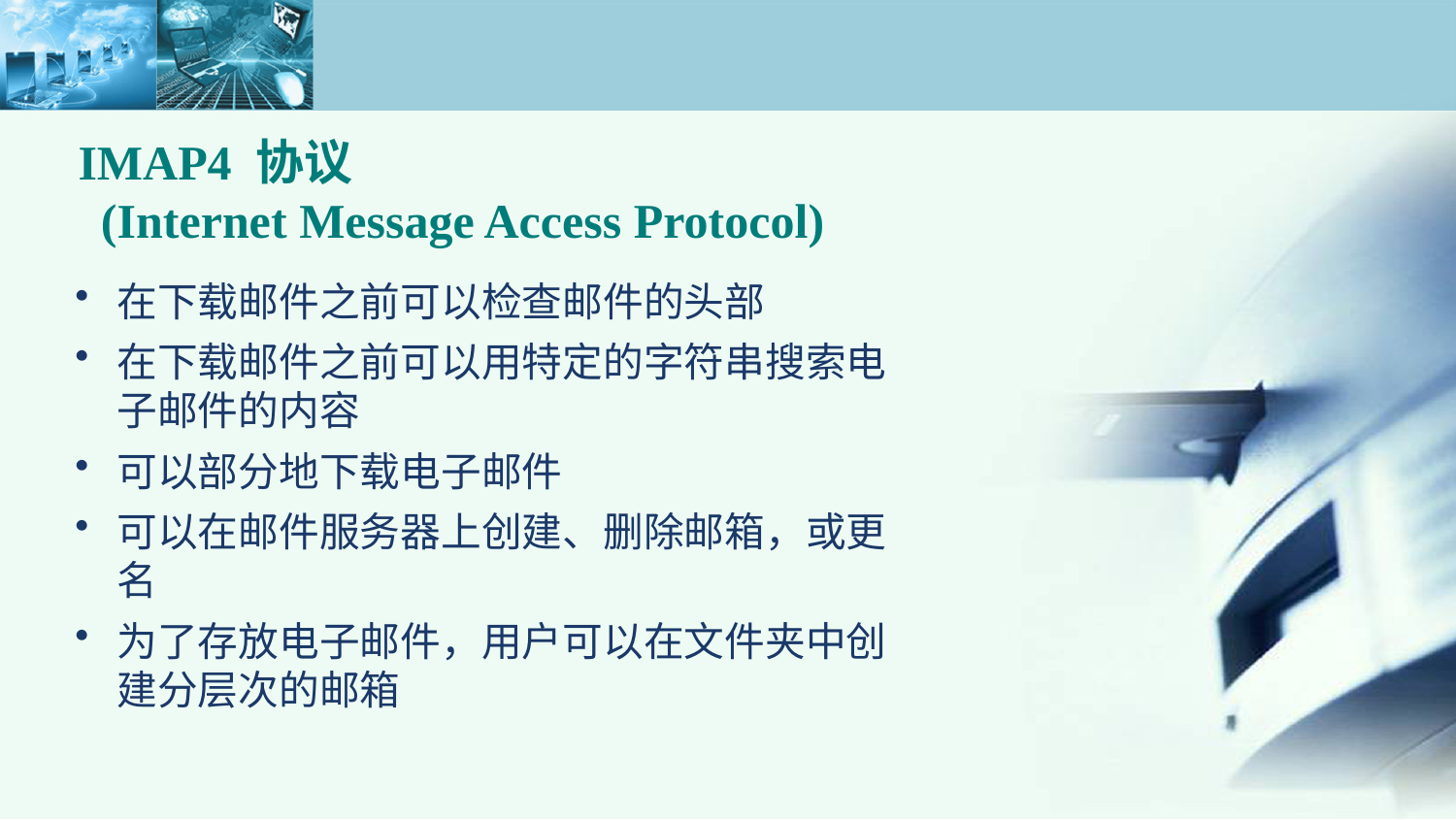

IMAP4 协议
 (Internet Message Access Protocol)
在下载邮件之前可以检查邮件的头部
在下载邮件之前可以用特定的字符串搜索电子邮件的内容
可以部分地下载电子邮件
可以在邮件服务器上创建、删除邮箱，或更名
为了存放电子邮件，用户可以在文件夹中创建分层次的邮箱